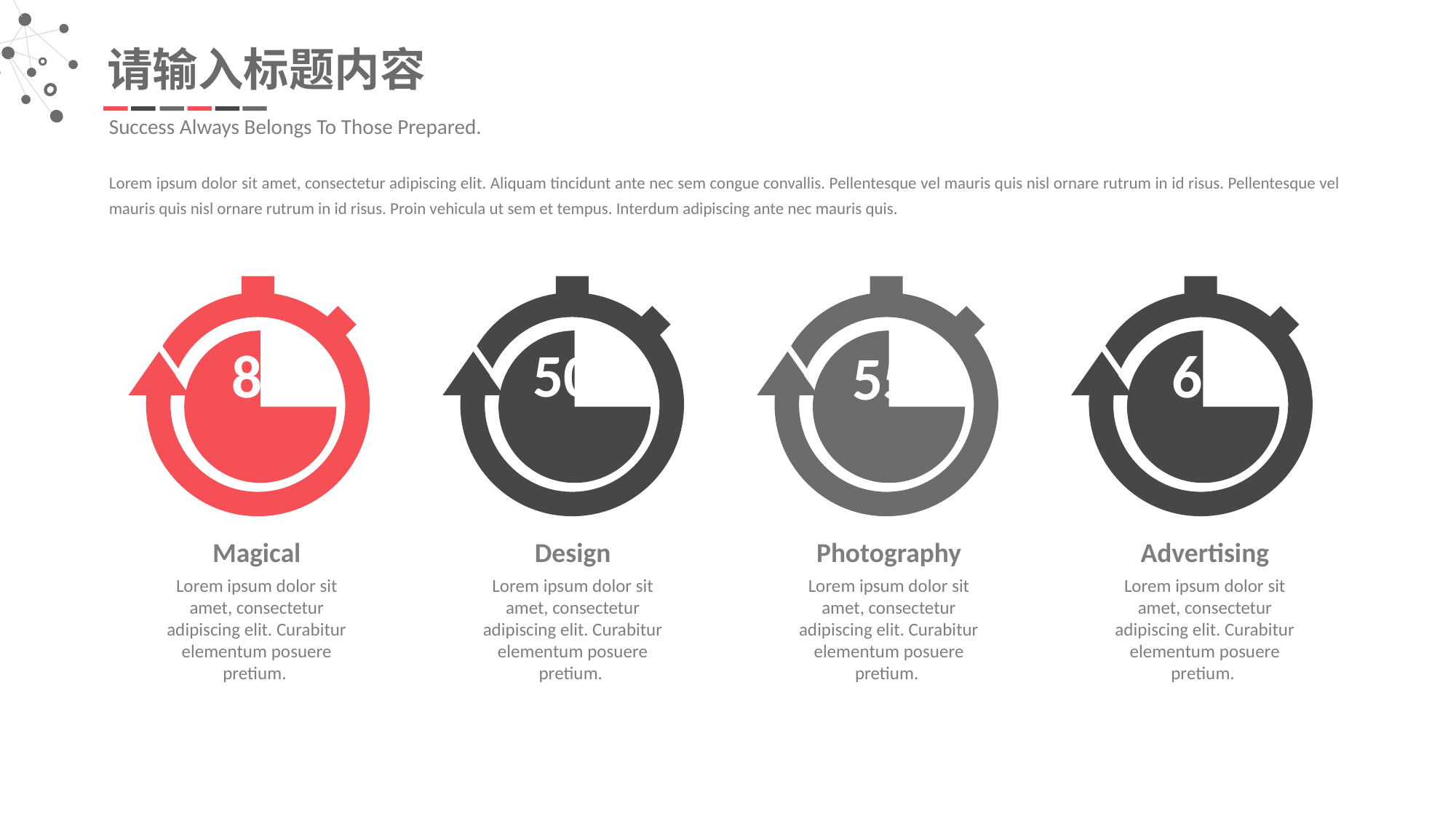

请输入标题内容

Success Always Belongs To Those Prepared.

Lorem ipsum dolor sit amet, consectetur adipiscing elit. Aliquam tincidunt ante nec sem congue convallis. Pellentesque vel mauris quis nisl ornare rutrum in id risus. Pellentesque vel mauris quis nisl ornare rutrum in id risus. Proin vehicula ut sem et tempus. Interdum adipiscing ante nec mauris quis.

85%

50%

55%

65%
Magical
Lorem ipsum dolor sit amet, consectetur adipiscing elit. Curabitur elementum posuere pretium.

Design
Lorem ipsum dolor sit amet, consectetur adipiscing elit. Curabitur elementum posuere pretium.

Photography
Lorem ipsum dolor sit amet, consectetur adipiscing elit. Curabitur elementum posuere pretium.

Advertising
Lorem ipsum dolor sit amet, consectetur adipiscing elit. Curabitur elementum posuere pretium.